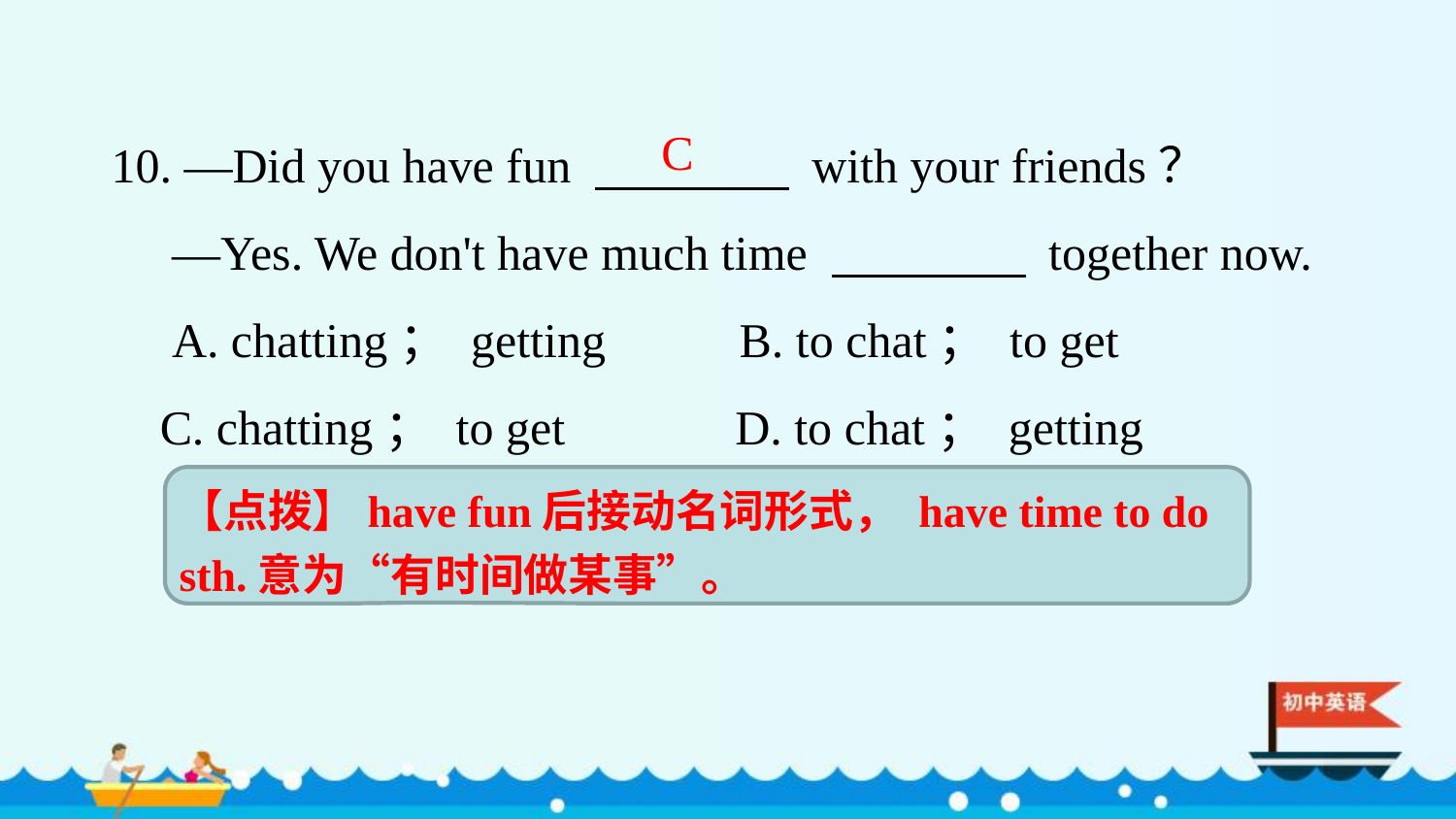

10. —Did you have fun 　　　　 with your friends？
     —Yes. We don't have much time 　　　　 together now.
     A. chatting； getting           B. to chat； to get
    C. chatting； to get              D. to chat； getting

C
【点拨】have fun后接动名词形式， have time to do sth.意为“有时间做某事”。